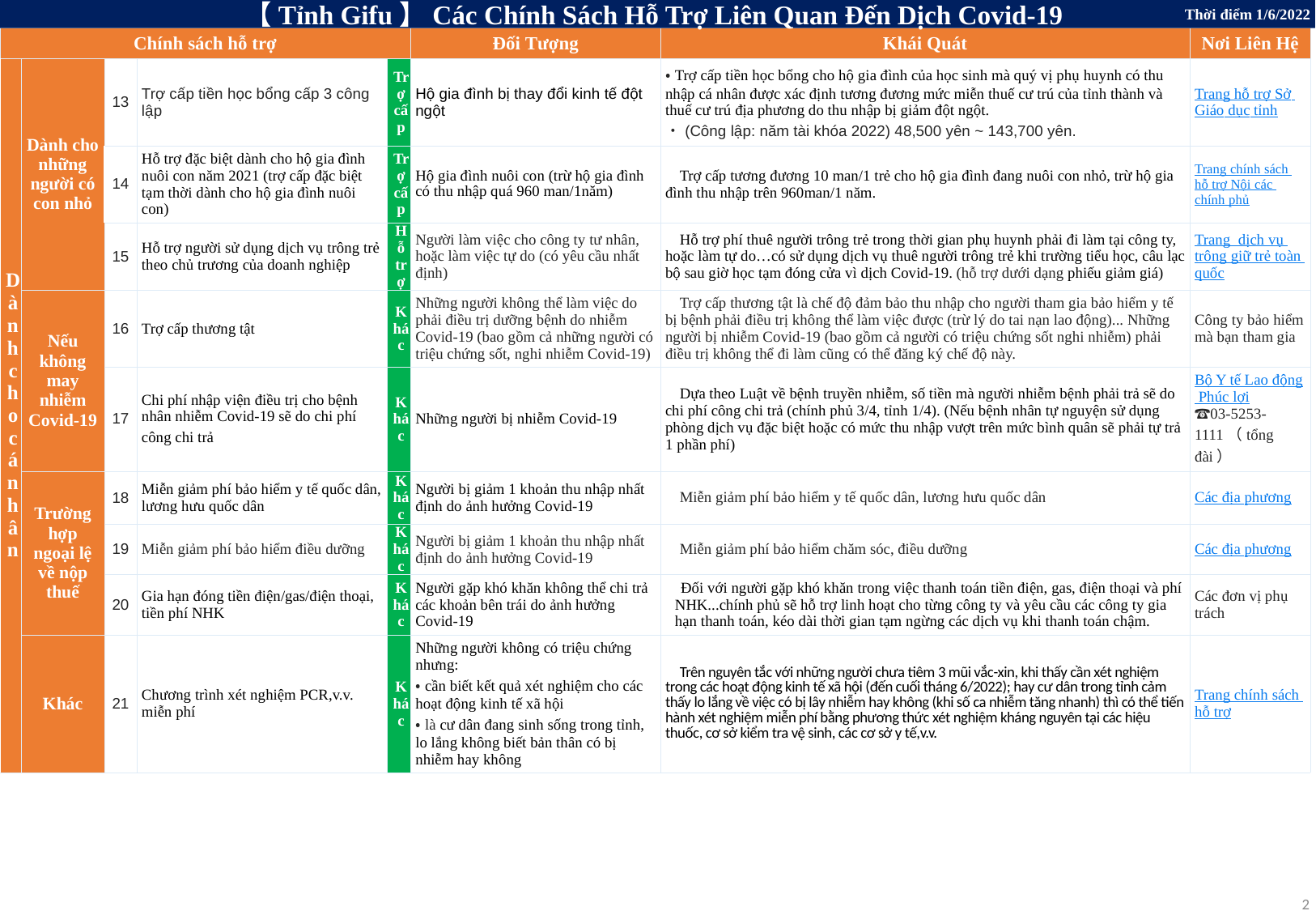

【Tỉnh Gifu】Các Chính Sách Hỗ Trợ Liên Quan Đến Dịch Covid-19
Thời điểm 1/6/2022
| Chính sách hỗ trợ |  |  |  |  | Đối Tượng | Khái Quát | Nơi Liên Hệ |
| --- | --- | --- | --- | --- | --- | --- | --- |
| Dành cho cá nhân | Dành cho những người có con nhỏ | 13 | Trợ cấp tiền học bổng cấp 3 công lập | Trợ cấp | Hộ gia đình bị thay đổi kinh tế đột ngột | ・Trợ cấp tiền học bổng cho hộ gia đình của học sinh mà quý vị phụ huynh có thu nhập cá nhân được xác định tương đương mức miễn thuế cư trú của tỉnh thành và thuế cư trú địa phương do thu nhập bị giảm đột ngột. ・(Công lập: năm tài khóa 2022) 48,500 yên ~ 143,700 yên. | Trang hỗ trợ Sở Giáo dục tỉnh |
|  |  | 14 | Hỗ trợ đặc biệt dành cho hộ gia đình nuôi con năm 2021 (trợ cấp đặc biệt tạm thời dành cho hộ gia đình nuôi con) | Trợ cấp | Hộ gia đình nuôi con (trừ hộ gia đình có thu nhập quá 960 man/1năm) | Trợ cấp tương đương 10 man/1 trẻ cho hộ gia đình đang nuôi con nhỏ, trừ hộ gia đình thu nhập trên 960man/1 năm. | Trang chính sách hỗ trợ Nội các chính phủ |
|  |  | 15 | Hỗ trợ người sử dụng dịch vụ trông trẻ theo chủ trương của doanh nghiệp | Hỗ trợ | Người làm việc cho công ty tư nhân, hoặc làm việc tự do (có yêu cầu nhất định) | Hỗ trợ phí thuê người trông trẻ trong thời gian phụ huynh phải đi làm tại công ty, hoặc làm tự do…có sử dụng dịch vụ thuê người trông trẻ khi trường tiểu học, câu lạc bộ sau giờ học tạm đóng cửa vì dịch Covid-19. (hỗ trợ dưới dạng phiếu giảm giá) | Trang dịch vụ trông giữ trẻ toàn quốc |
|  | Nếu không may nhiễm Covid-19 | 16 | Trợ cấp thương tật | Khác | Những người không thể làm việc do phải điều trị dưỡng bệnh do nhiễm Covid-19 (bao gồm cả những người có triệu chứng sốt, nghi nhiễm Covid-19) | Trợ cấp thương tật là chế độ đảm bảo thu nhập cho người tham gia bảo hiểm y tế bị bệnh phải điều trị không thể làm việc được (trừ lý do tai nạn lao động)... Những người bị nhiễm Covid-19 (bao gồm cả người có triệu chứng sốt nghi nhiễm) phải điều trị không thể đi làm cũng có thể đăng ký chế độ này. | Công ty bảo hiểm mà bạn tham gia |
|  |  | 17 | Chi phí nhập viện điều trị cho bệnh nhân nhiễm Covid-19 sẽ do chi phí công chi trả | Khác | Những người bị nhiễm Covid-19 | Dựa theo Luật về bệnh truyền nhiễm, số tiền mà người nhiễm bệnh phải trả sẽ do chi phí công chi trả (chính phủ 3/4, tỉnh 1/4). (Nếu bệnh nhân tự nguyện sử dụng phòng dịch vụ đặc biệt hoặc có mức thu nhập vượt trên mức bình quân sẽ phải tự trả 1 phần phí) | Bộ Y tế Lao động Phúc lợi ☎03-5253-1111（tổng đài） |
|  | Trường hợp ngoại lệ về nộp thuế | 18 | Miễn giảm phí bảo hiểm y tế quốc dân, lương hưu quốc dân | Khác | Người bị giảm 1 khoản thu nhập nhất định do ảnh hưởng Covid-19 | Miễn giảm phí bảo hiểm y tế quốc dân, lương hưu quốc dân | Các địa phương |
|  |  | 19 | Miễn giảm phí bảo hiểm điều dưỡng | Khác | Người bị giảm 1 khoản thu nhập nhất định do ảnh hưởng Covid-19 | Miễn giảm phí bảo hiểm chăm sóc, điều dưỡng | Các địa phương |
|  |  | 20 | Gia hạn đóng tiền điện/gas/điện thoại, tiền phí NHK | Khác | Người gặp khó khăn không thể chi trả các khoản bên trái do ảnh hưởng Covid-19 | Đối với người gặp khó khăn trong việc thanh toán tiền điện, gas, điện thoại và phí NHK...chính phủ sẽ hỗ trợ linh hoạt cho từng công ty và yêu cầu các công ty gia hạn thanh toán, kéo dài thời gian tạm ngừng các dịch vụ khi thanh toán chậm. | Các đơn vị phụ trách |
|  | Khác | 21 | Chương trình xét nghiệm PCR,v.v. miễn phí | Khác | Những người không có triệu chứng nhưng: ・cần biết kết quả xét nghiệm cho các hoạt động kinh tế xã hội ・là cư dân đang sinh sống trong tỉnh, lo lắng không biết bản thân có bị nhiễm hay không | Trên nguyên tắc với những người chưa tiêm 3 mũi vắc-xin, khi thấy cần xét nghiệm trong các hoạt động kinh tế xã hội (đến cuối tháng 6/2022); hay cư dân trong tỉnh cảm thấy lo lắng về việc có bị lây nhiễm hay không (khi số ca nhiễm tăng nhanh) thì có thể tiến hành xét nghiệm miễn phí bằng phương thức xét nghiệm kháng nguyên tại các hiệu thuốc, cơ sở kiểm tra vệ sinh, các cơ sở y tế,v.v. | Trang chính sách hỗ trợ |
2